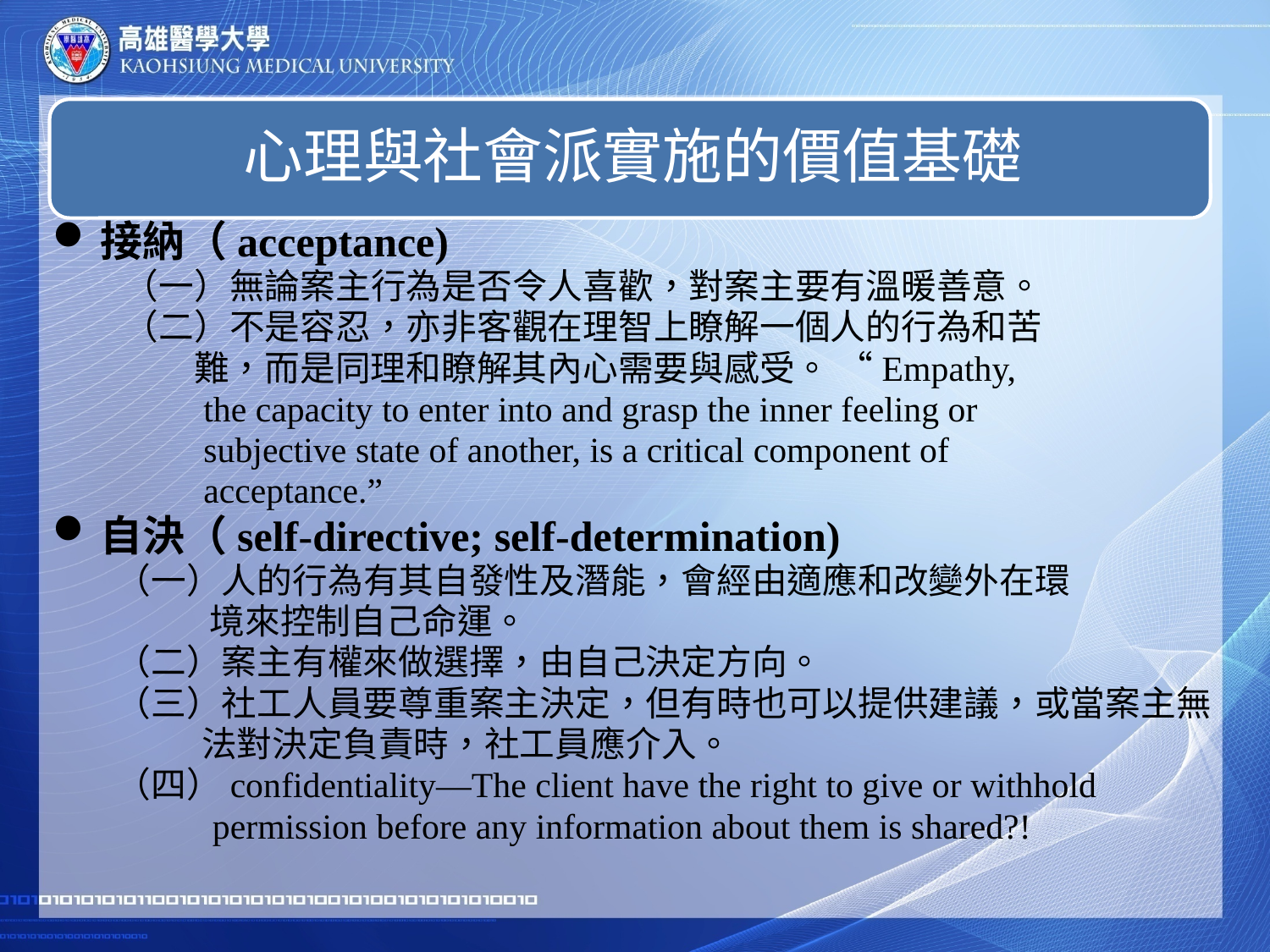

心理與社會派實施的價值基礎
接納（acceptance)
        （一）無論案主行為是否令人喜歡，對案主要有溫暖善意。
        （二）不是容忍，亦非客觀在理智上瞭解一個人的行為和苦
                 難，而是同理和瞭解其內心需要與感受。 “Empathy,
                 the capacity to enter into and grasp the inner feeling or
                 subjective state of another, is a critical component of
                 acceptance.”
自決（self-directive; self-determination)
       （一）人的行為有其自發性及潛能，會經由適應和改變外在環
                   境來控制自己命運。
       （二）案主有權來做選擇，由自己決定方向。
       （三）社工人員要尊重案主決定，但有時也可以提供建議，或當案主無
                  法對決定負責時，社工員應介入。
       （四）confidentiality—The client have the right to give or withhold
                  permission before any information about them is shared?!